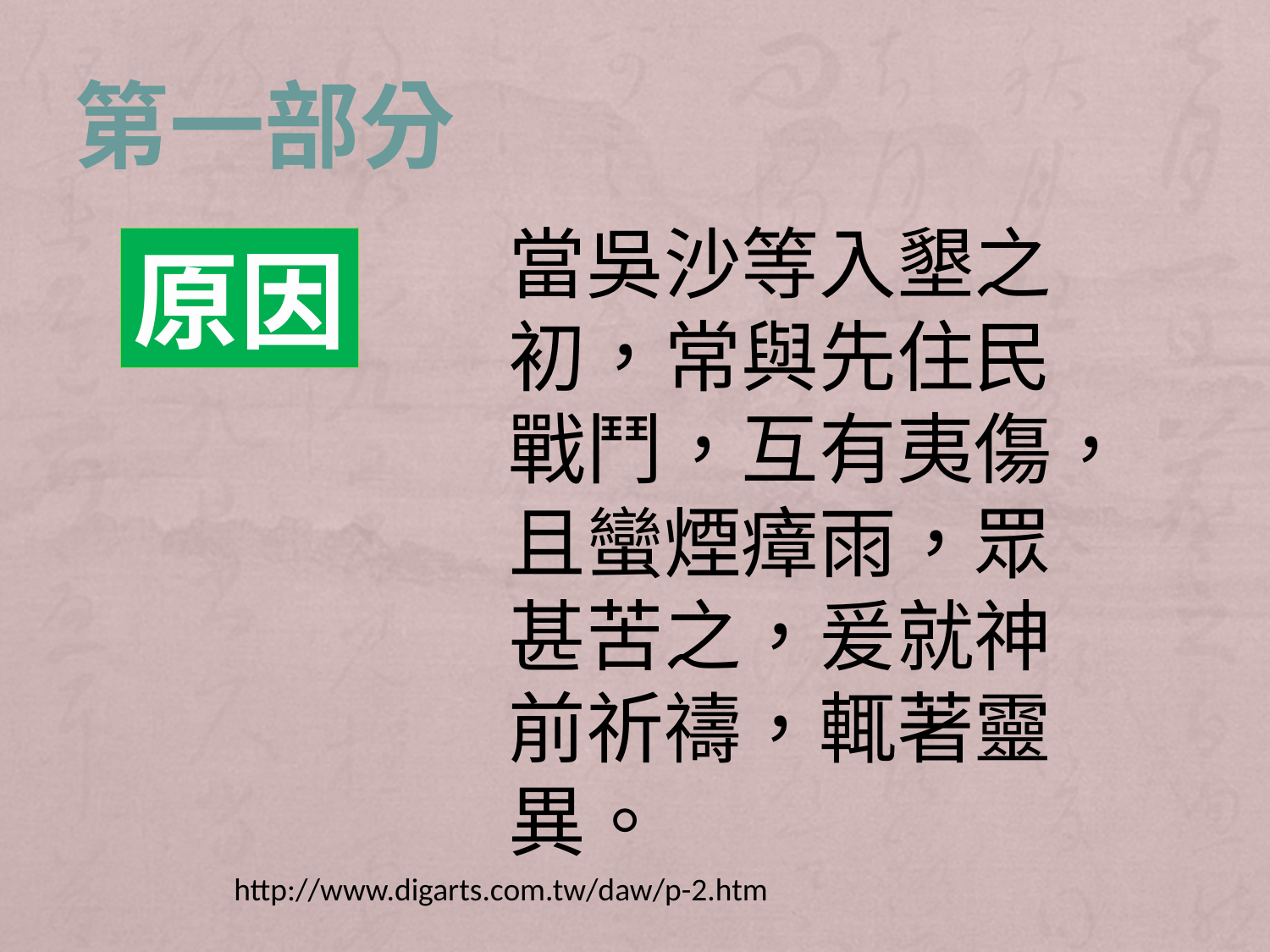

第一部分
當吳沙等入墾之初，常與先住民戰鬥，互有夷傷，且蠻煙瘴雨，眾甚苦之，爰就神前祈禱，輒著靈異。
原因
http://www.digarts.com.tw/daw/p-2.htm